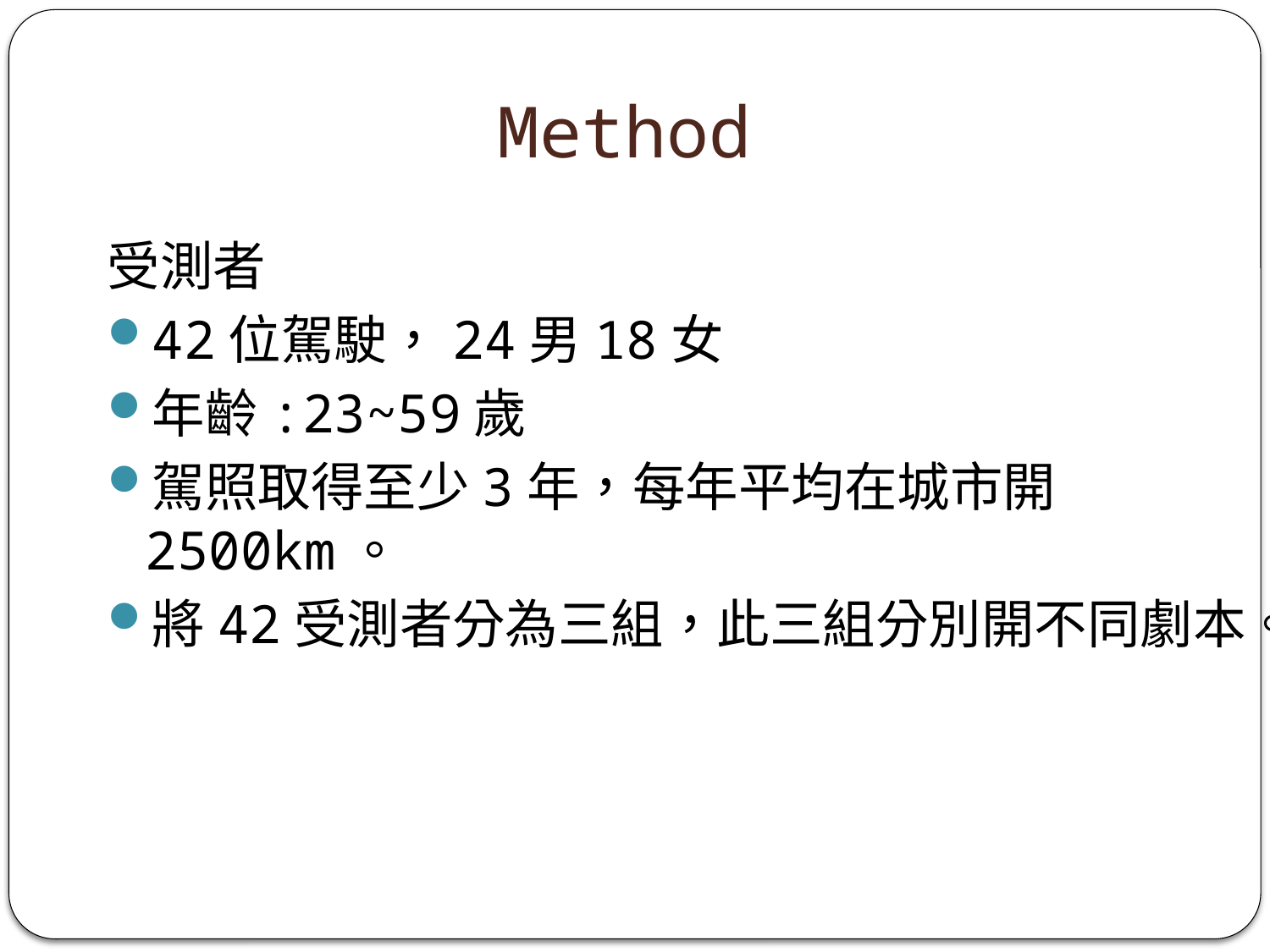

# Method
受測者
42位駕駛，24男18女
年齡:23~59歲
駕照取得至少3年，每年平均在城市開2500km。
將42受測者分為三組，此三組分別開不同劇本。